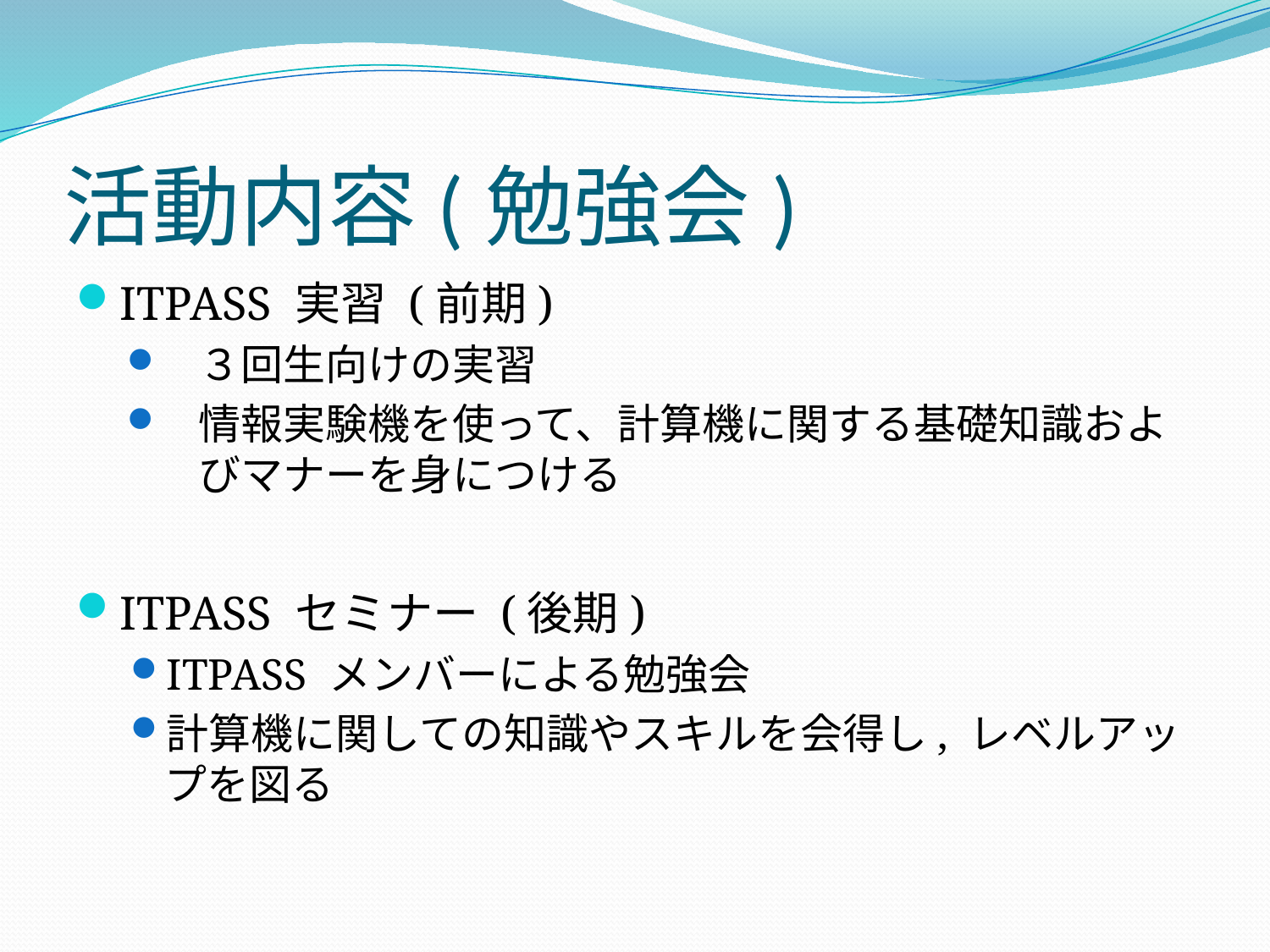

# 活動内容(勉強会)
ITPASS 実習 (前期)
３回生向けの実習
情報実験機を使って、計算機に関する基礎知識およびマナーを身につける

ITPASS セミナー (後期)
ITPASS メンバーによる勉強会
計算機に関しての知識やスキルを会得し, レベルアップを図る